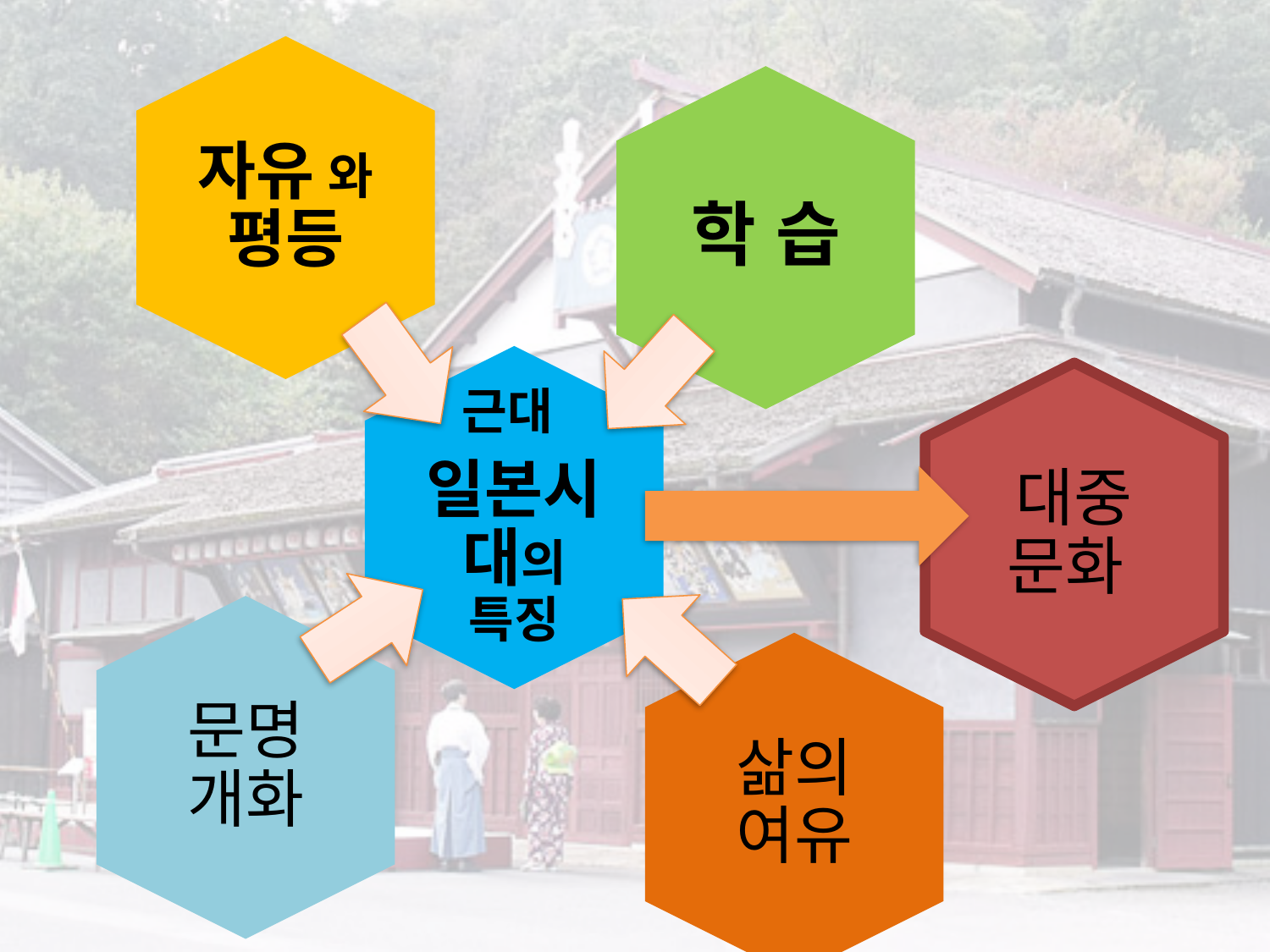

자유 와 평등

학 습

근대
일본시대의 특징
대중 문화

문명 개화
삶의 여유